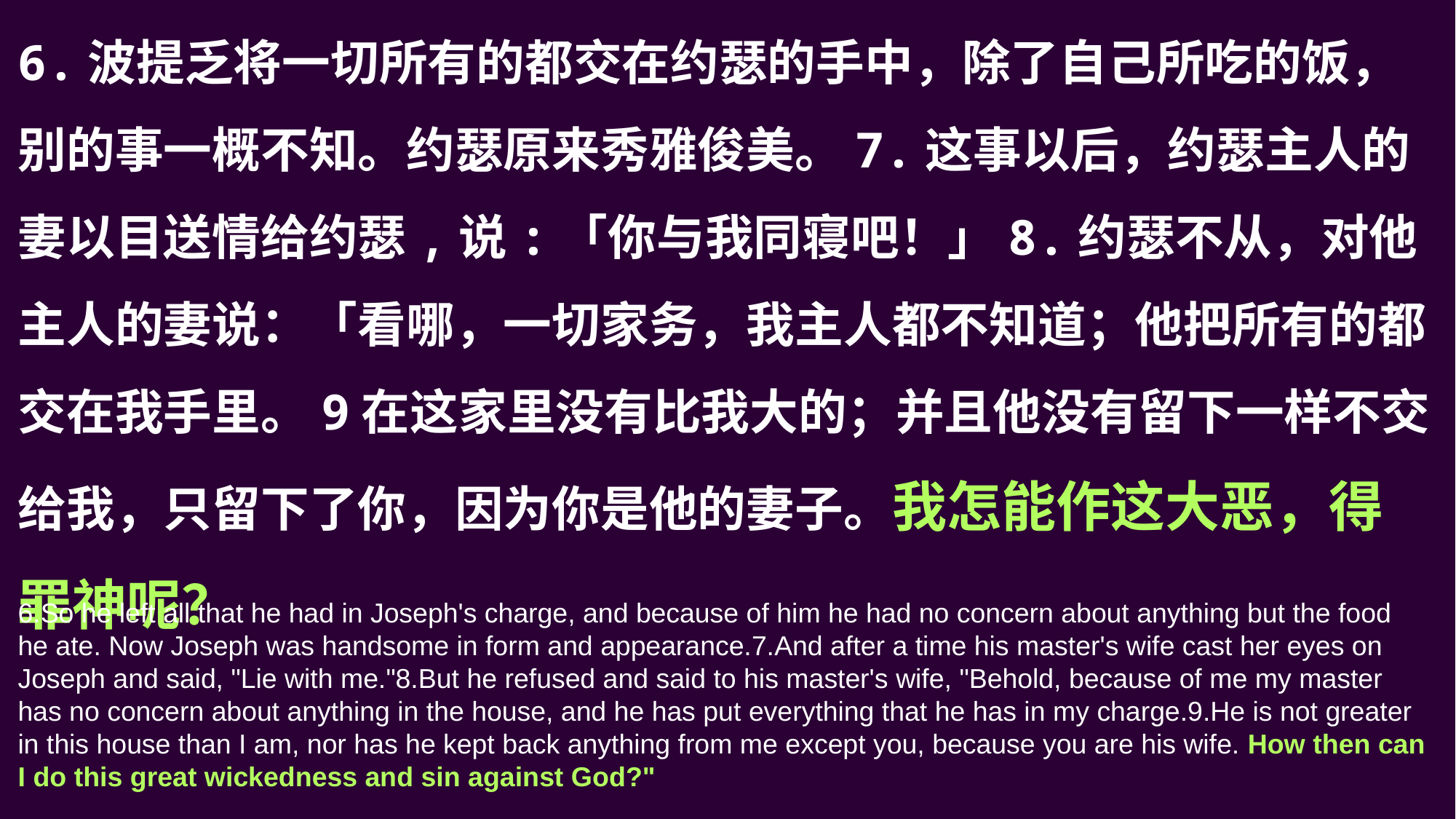

6.波提乏将一切所有的都交在约瑟的手中，除了自己所吃的饭，别的事一概不知。约瑟原来秀雅俊美。7.这事以后，约瑟主人的妻以目送情给约瑟,说:「你与我同寝吧！」8.约瑟不从，对他主人的妻说：「看哪，一切家务，我主人都不知道；他把所有的都交在我手里。9在这家里没有比我大的；并且他没有留下一样不交给我，只留下了你，因为你是他的妻子。我怎能作这大恶，得罪神呢？

6.So he left all that he had in Joseph's charge, and because of him he had no concern about anything but the food he ate. Now Joseph was handsome in form and appearance.7.And after a time his master's wife cast her eyes on Joseph and said, "Lie with me."8.But he refused and said to his master's wife, "Behold, because of me my master has no concern about anything in the house, and he has put everything that he has in my charge.9.He is not greater in this house than I am, nor has he kept back anything from me except you, because you are his wife. How then can I do this great wickedness and sin against God?"